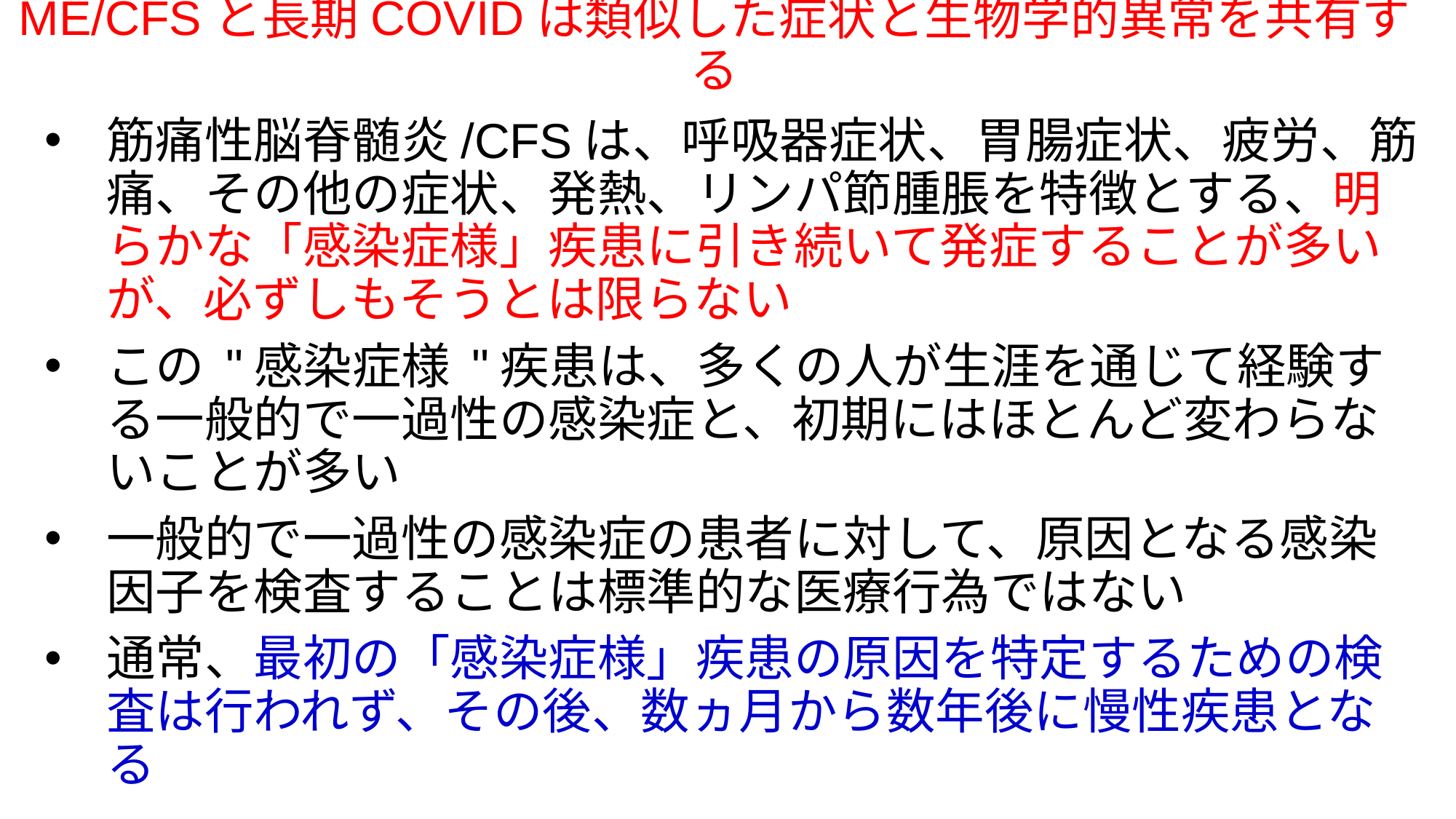

# ME/CFSと長期COVIDは類似した症状と生物学的異常を共有する
筋痛性脳脊髄炎/CFSは、呼吸器症状、胃腸症状、疲労、筋痛、その他の症状、発熱、リンパ節腫脹を特徴とする、明らかな「感染症様」疾患に引き続いて発症することが多いが、必ずしもそうとは限らない
この "感染症様 "疾患は、多くの人が生涯を通じて経験する一般的で一過性の感染症と、初期にはほとんど変わらないことが多い
一般的で一過性の感染症の患者に対して、原因となる感染因子を検査することは標準的な医療行為ではない
通常、最初の「感染症様」疾患の原因を特定するための検査は行われず、その後、数ヵ月から数年後に慢性疾患となる